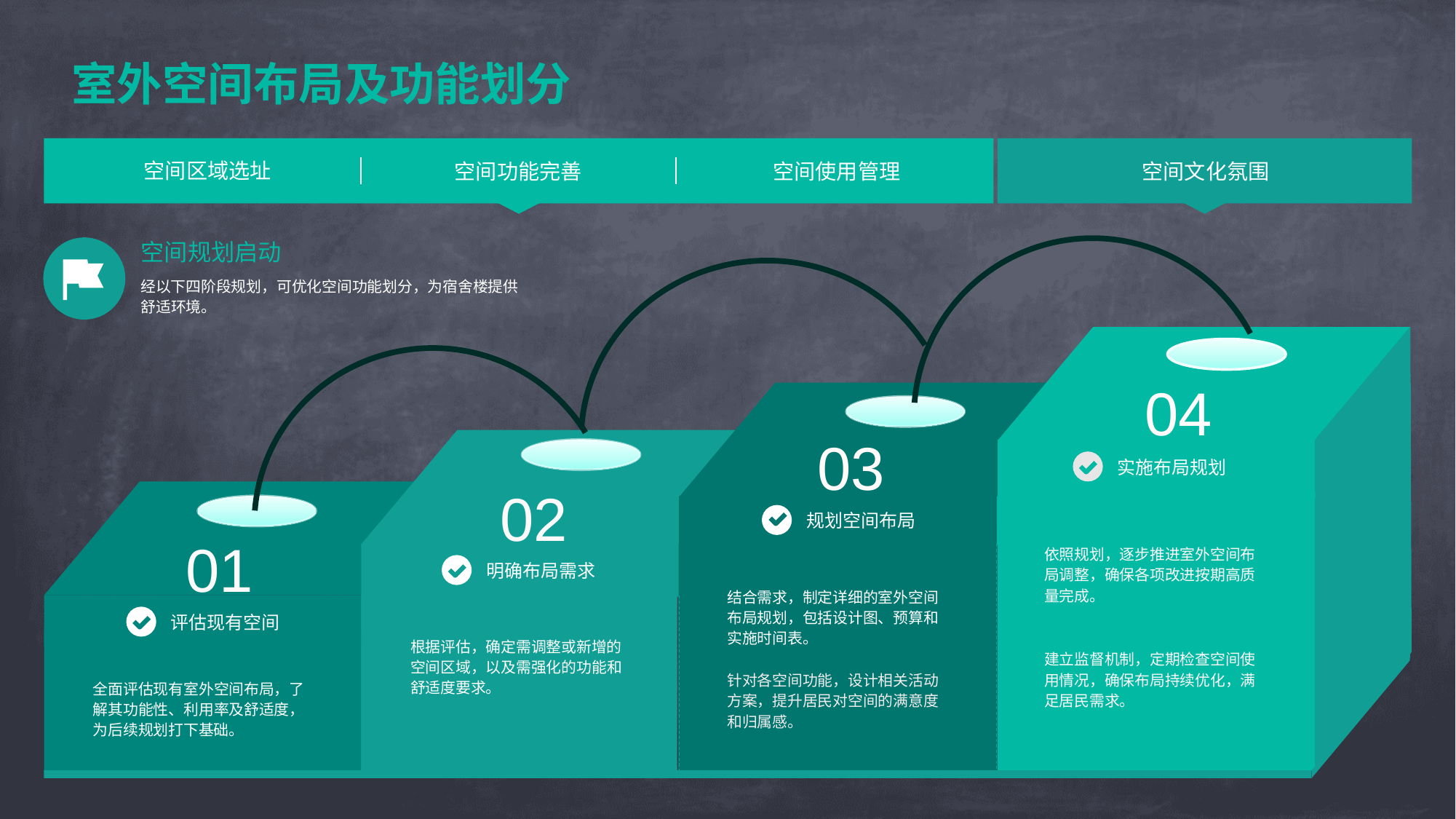

室外空间布局及功能划分

空间区域选址

空间功能完善
空间使用管理
空间文化氛围

空间规划启动

经以下四阶段规划，可优化空间功能划分，为宿舍楼提供舒适环境。

04

03

02
实施布局规划

01

规划空间布局

依照规划，逐步推进室外空间布局调整，确保各项改进按期高质量完成。

明确布局需求

结合需求，制定详细的室外空间布局规划，包括设计图、预算和实施时间表。

评估现有空间

根据评估，确定需调整或新增的空间区域，以及需强化的功能和舒适度要求。

建立监督机制，定期检查空间使用情况，确保布局持续优化，满足居民需求。

针对各空间功能，设计相关活动方案，提升居民对空间的满意度和归属感。
全面评估现有室外空间布局，了解其功能性、利用率及舒适度，为后续规划打下基础。